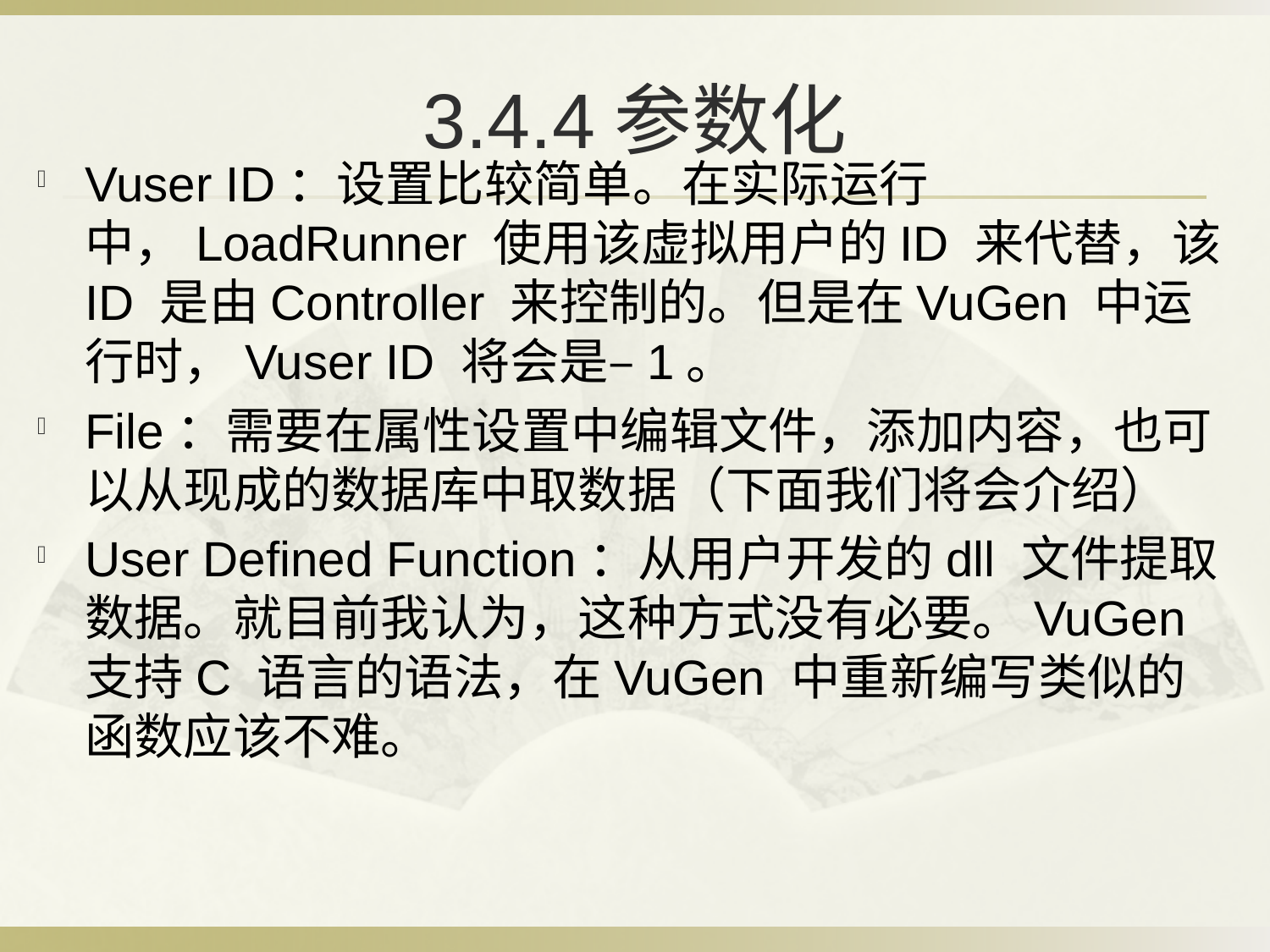

# 3.4.4参数化
Vuser ID：设置比较简单。在实际运行中，LoadRunner 使用该虚拟用户的ID 来代替，该ID 是由Controller 来控制的。但是在VuGen 中运行时，Vuser ID 将会是–1。
File：需要在属性设置中编辑文件，添加内容，也可以从现成的数据库中取数据（下面我们将会介绍）
User Defined Function：从用户开发的dll 文件提取数据。就目前我认为，这种方式没有必要。VuGen 支持C 语言的语法，在VuGen 中重新编写类似的函数应该不难。